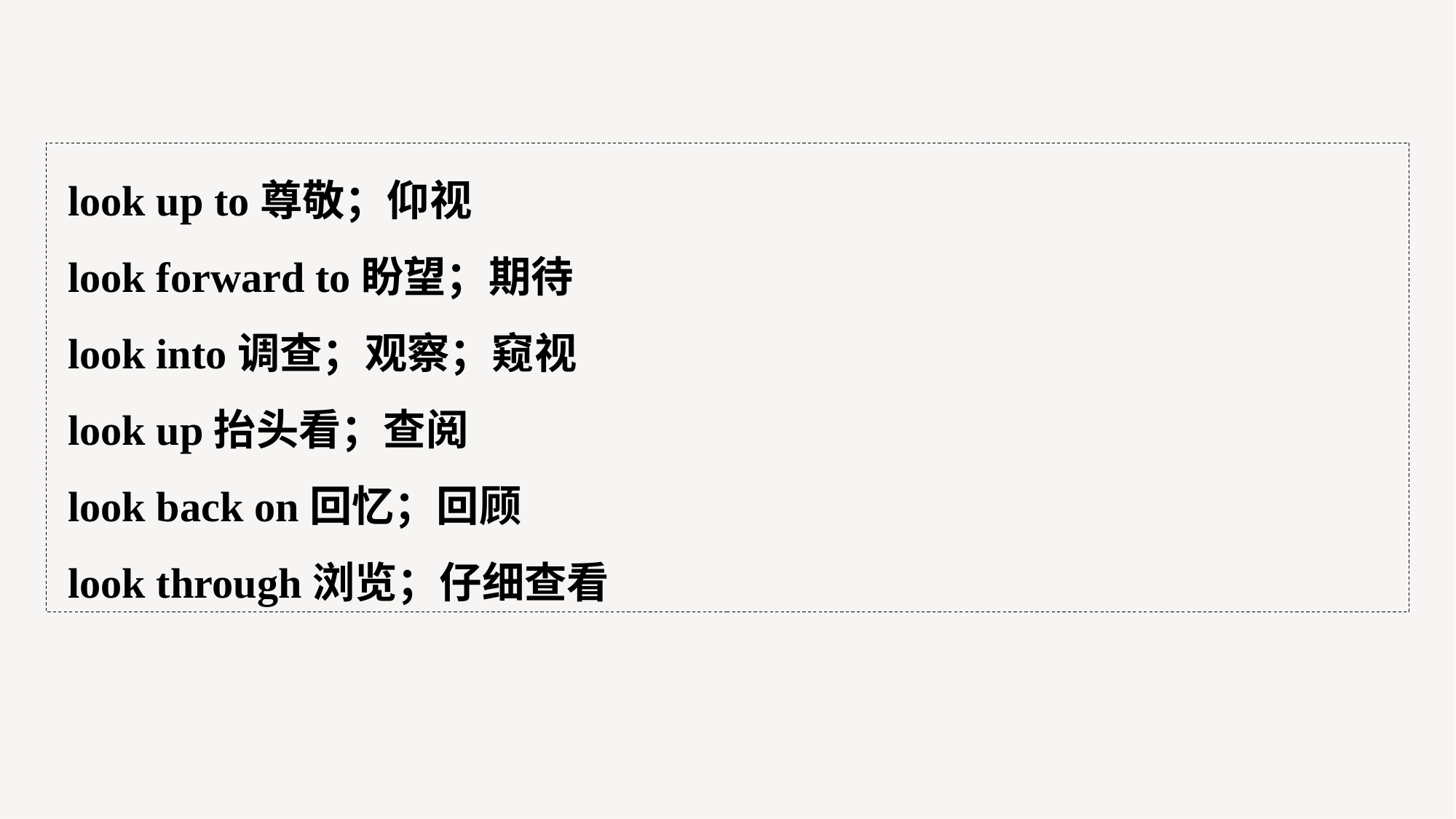

look up to尊敬；仰视
look forward to盼望；期待
look into调查；观察；窥视
look up抬头看；查阅
look back on回忆；回顾
look through浏览；仔细查看